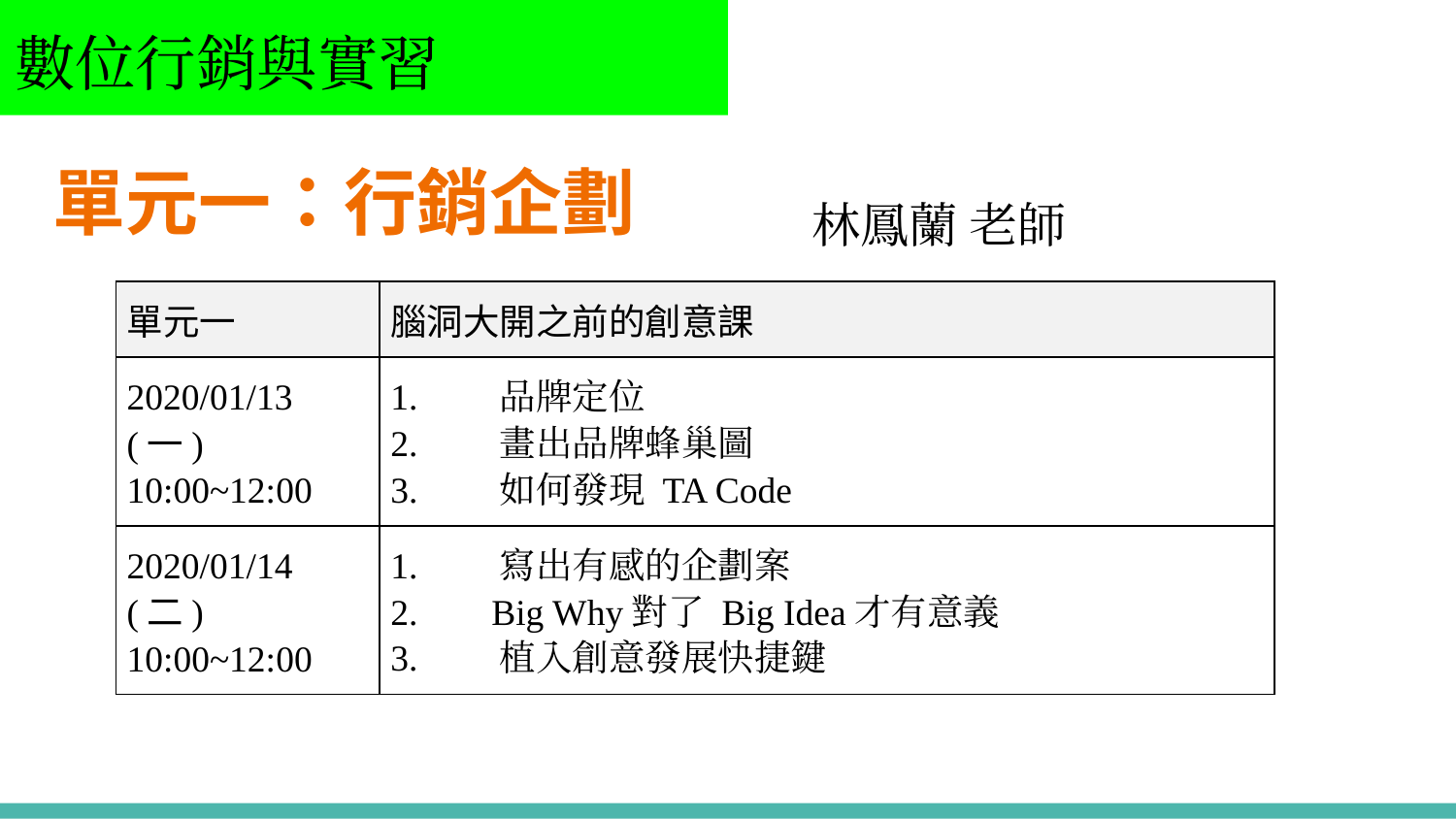

數位行銷與實習
# 單元一：行銷企劃
林鳳蘭 老師

| 單元一 | 腦洞大開之前的創意課 |
| --- | --- |
| 2020/01/13 (一) 10:00~12:00 | 1. 品牌定位 2. 畫出品牌蜂巢圖 3. 如何發現 TA Code |
| 2020/01/14 (二) 10:00~12:00 | 1. 寫出有感的企劃案 2. Big Why對了 Big Idea才有意義 3. 植入創意發展快捷鍵 |